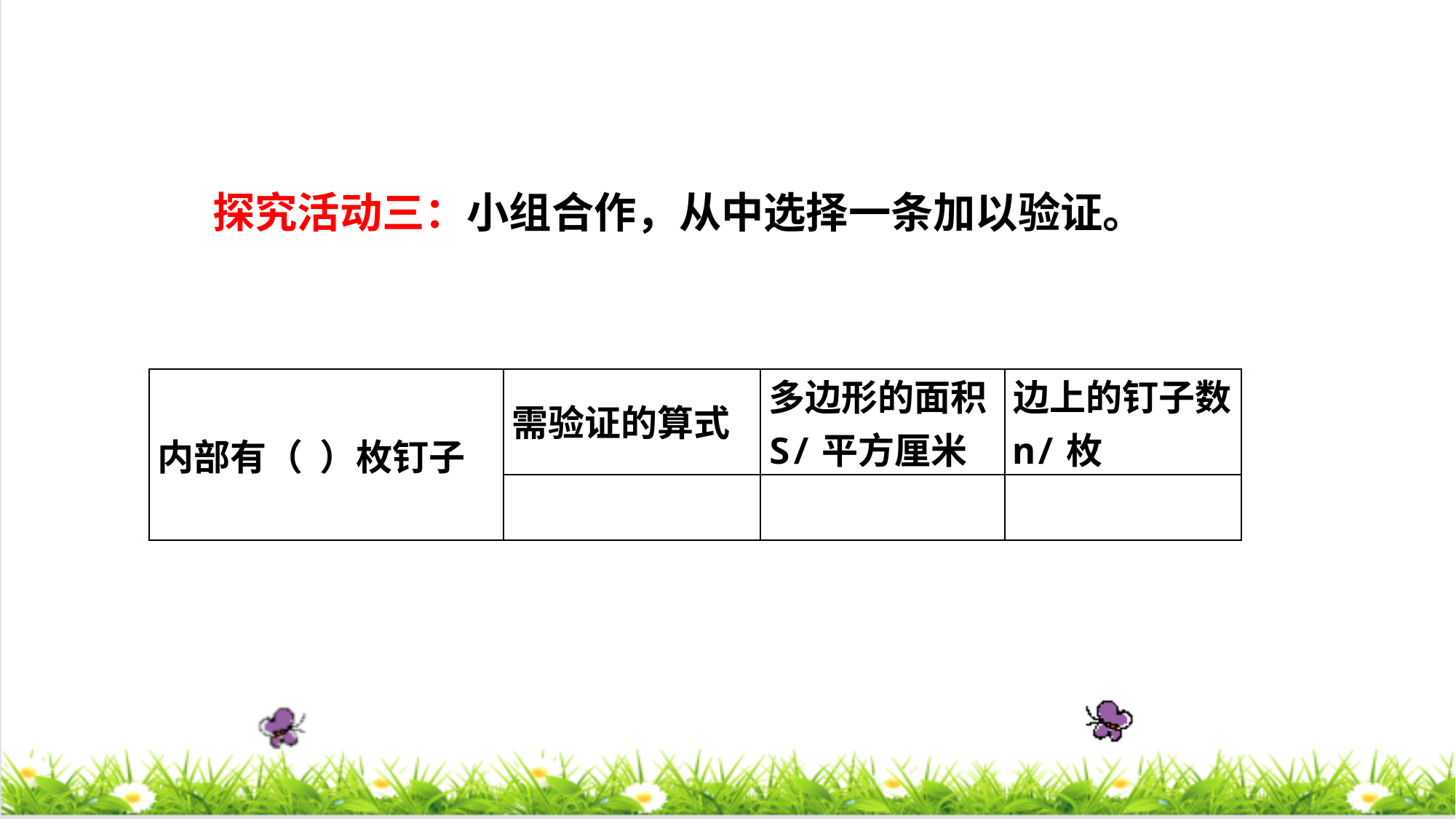

探究活动三：小组合作，从中选择一条加以验证。
| 内部有（ ）枚钉子 | 需验证的算式 | 多边形的面积S/平方厘米 | 边上的钉子数n/枚 |
| --- | --- | --- | --- |
|  |  |  |  |